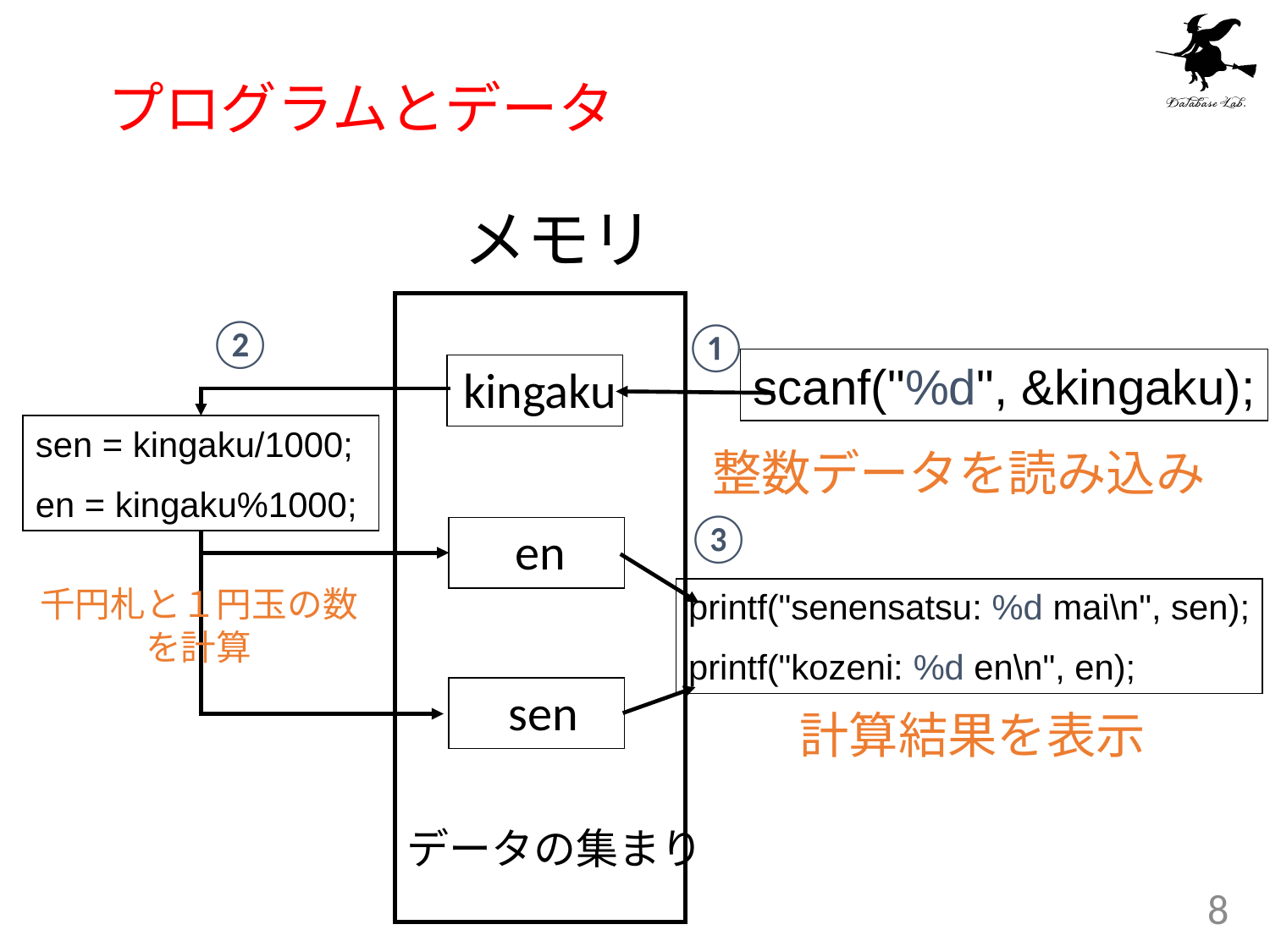

# プログラムとデータ
メモリ

②
①
scanf("%d", &kingaku);
kingaku

sen = kingaku/1000;
en = kingaku%1000;
整数データを読み込み
③
en

printf("senensatsu: %d mai\n", sen);
printf("kozeni: %d en\n", en);
千円札と１円玉の数
を計算
sen

計算結果を表示
データの集まり
8